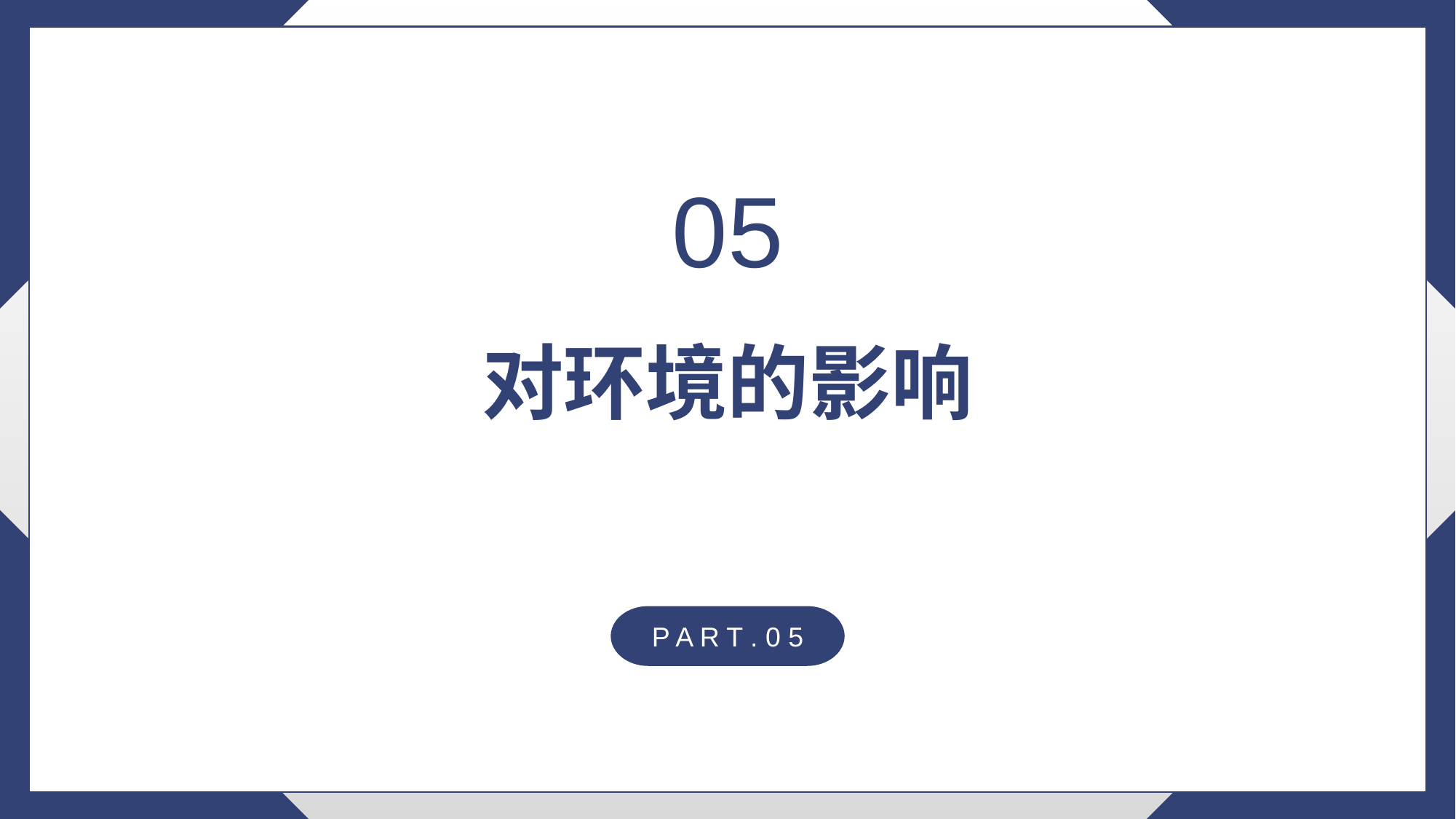

05
对环境的影响

P A R T . 0 5